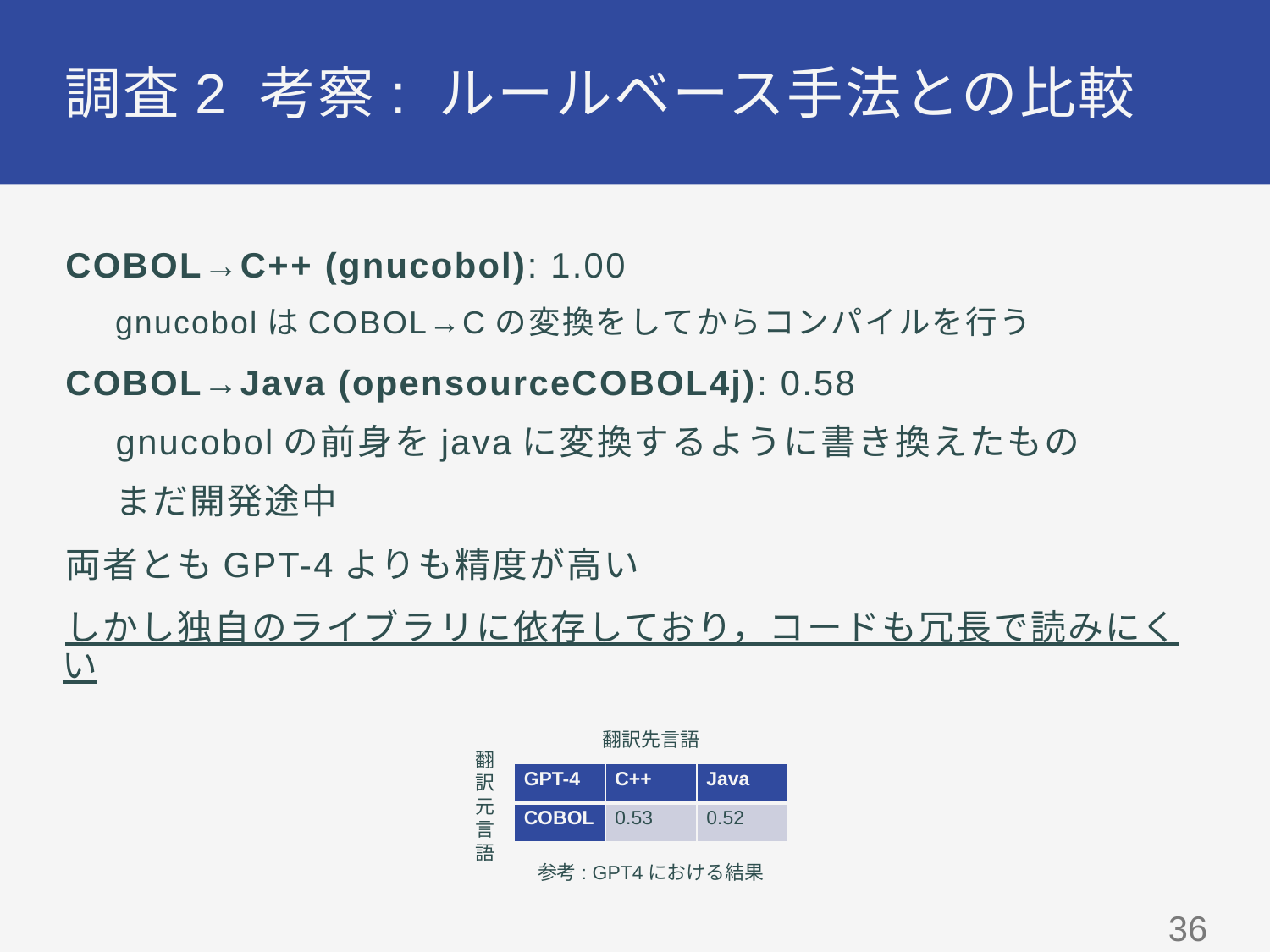

# 調査2 考察: ルールベース手法との比較
COBOL→C++ (gnucobol): 1.00
gnucobolはCOBOL→Cの変換をしてからコンパイルを行う
COBOL→Java (opensourceCOBOL4j): 0.58
gnucobolの前身をjavaに変換するように書き換えたもの
まだ開発途中
両者ともGPT-4よりも精度が高い
しかし独自のライブラリに依存しており，コードも冗長で読みにくい
翻訳先言語
翻訳元言語
| GPT-4 | C++ | Java |
| --- | --- | --- |
| COBOL | 0.53 | 0.52 |
参考: GPT4における結果
36